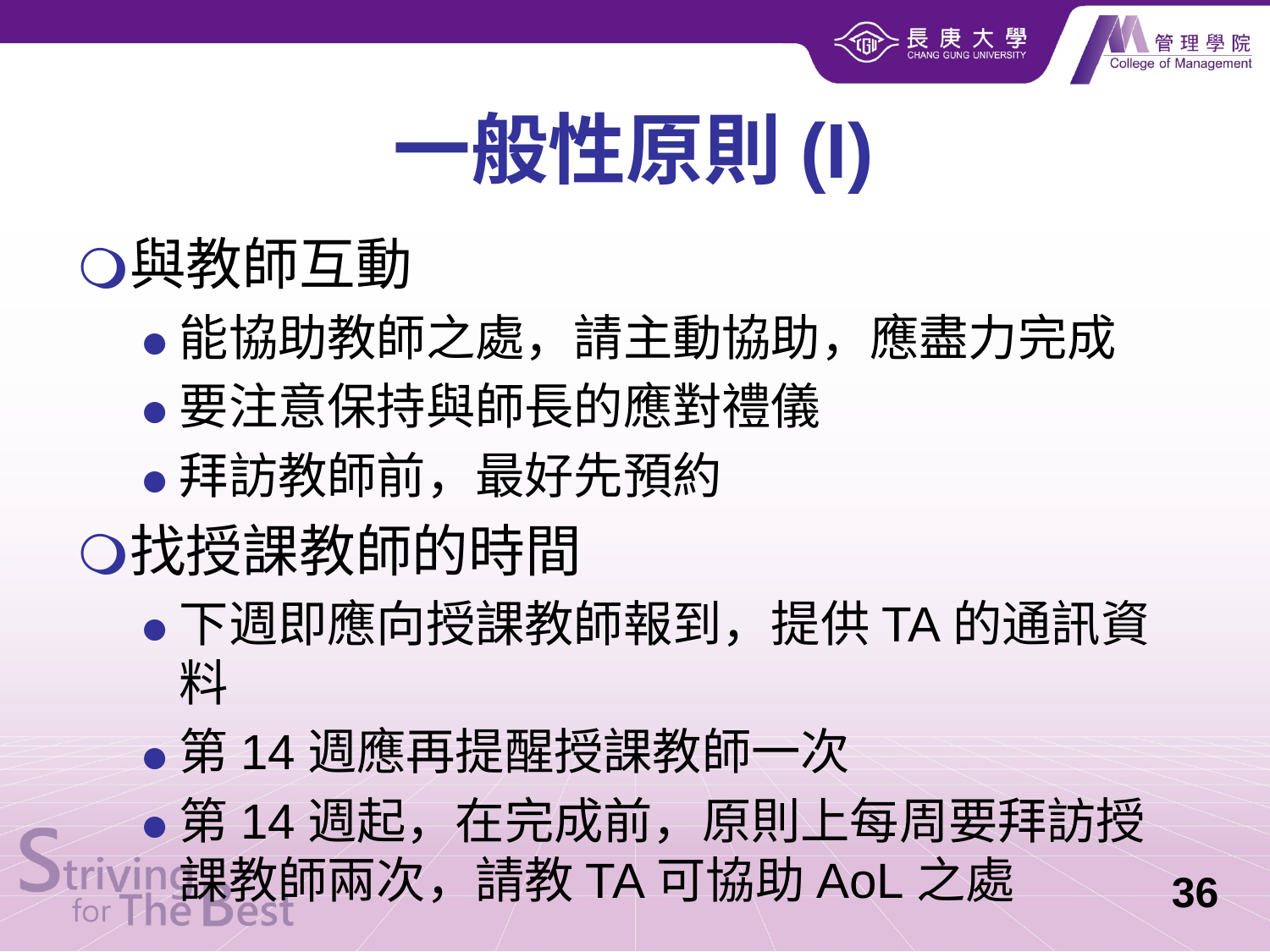

一般性原則(I)
與教師互動
能協助教師之處，請主動協助，應盡力完成
要注意保持與師長的應對禮儀
拜訪教師前，最好先預約
找授課教師的時間
下週即應向授課教師報到，提供TA的通訊資料
第14週應再提醒授課教師一次
第14週起，在完成前，原則上每周要拜訪授課教師兩次，請教TA可協助AoL之處
36